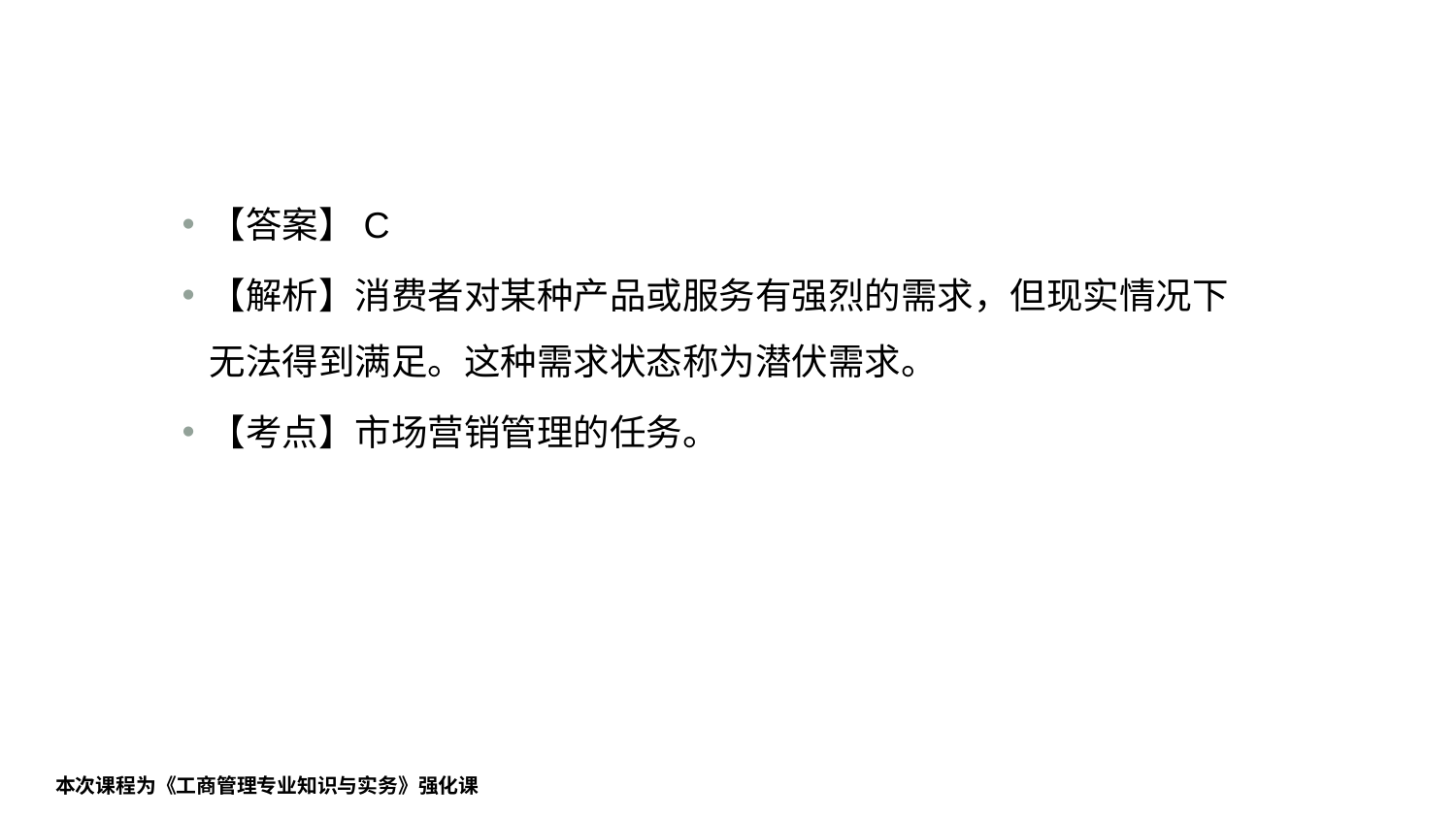

#
【答案】C
【解析】消费者对某种产品或服务有强烈的需求，但现实情况下无法得到满足。这种需求状态称为潜伏需求。
【考点】市场营销管理的任务。